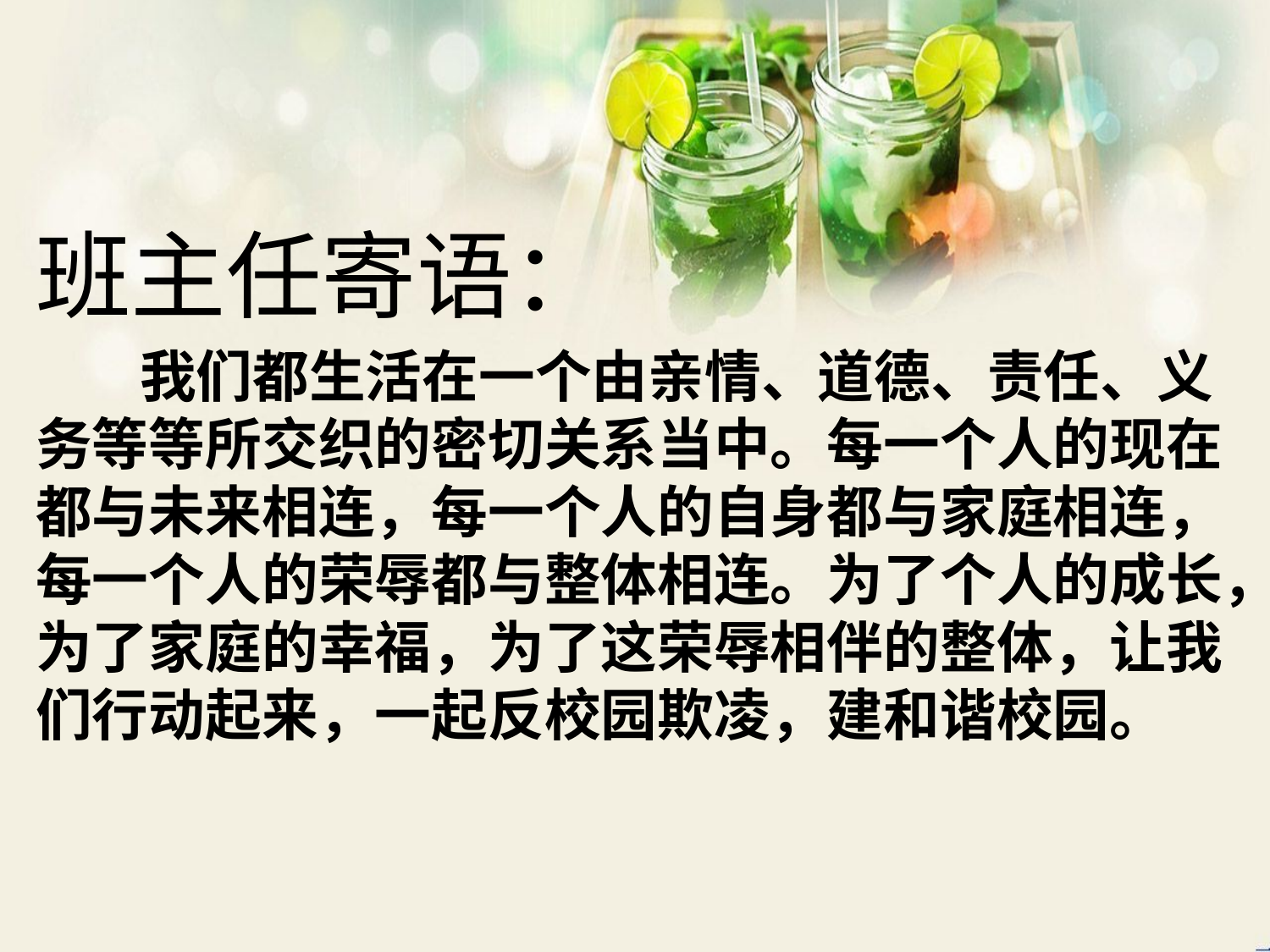

班主任寄语：
       我们都生活在一个由亲情、道德、责任、义务等等所交织的密切关系当中。每一个人的现在都与未来相连，每一个人的自身都与家庭相连，每一个人的荣辱都与整体相连。为了个人的成长，为了家庭的幸福，为了这荣辱相伴的整体，让我们行动起来，一起反校园欺凌，建和谐校园。